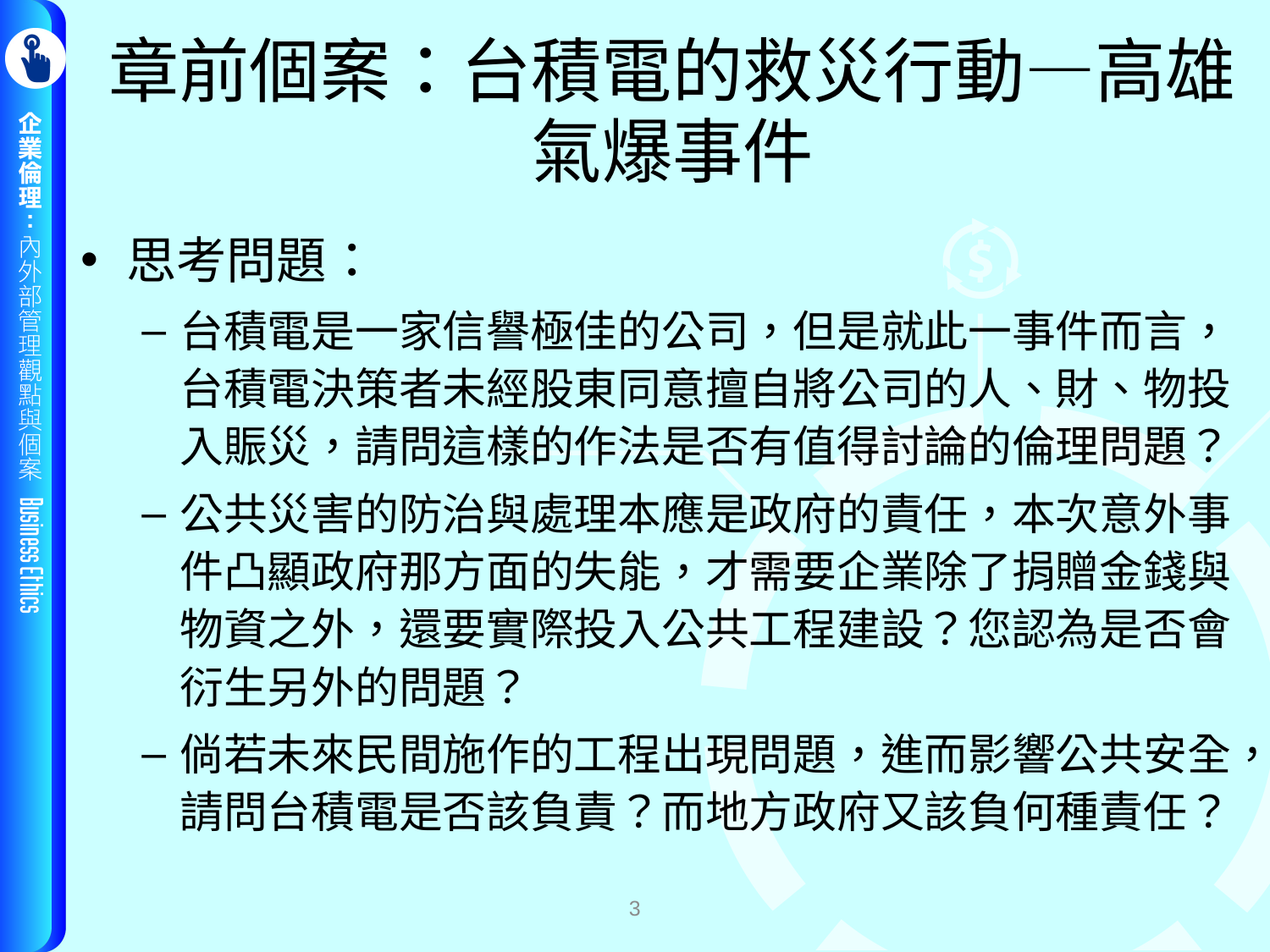

# 章前個案：台積電的救災行動—高雄氣爆事件
思考問題：
台積電是一家信譽極佳的公司，但是就此一事件而言，台積電決策者未經股東同意擅自將公司的人、財、物投入賑災，請問這樣的作法是否有值得討論的倫理問題？
公共災害的防治與處理本應是政府的責任，本次意外事件凸顯政府那方面的失能，才需要企業除了捐贈金錢與物資之外，還要實際投入公共工程建設？您認為是否會衍生另外的問題？
倘若未來民間施作的工程出現問題，進而影響公共安全，請問台積電是否該負責？而地方政府又該負何種責任？
3